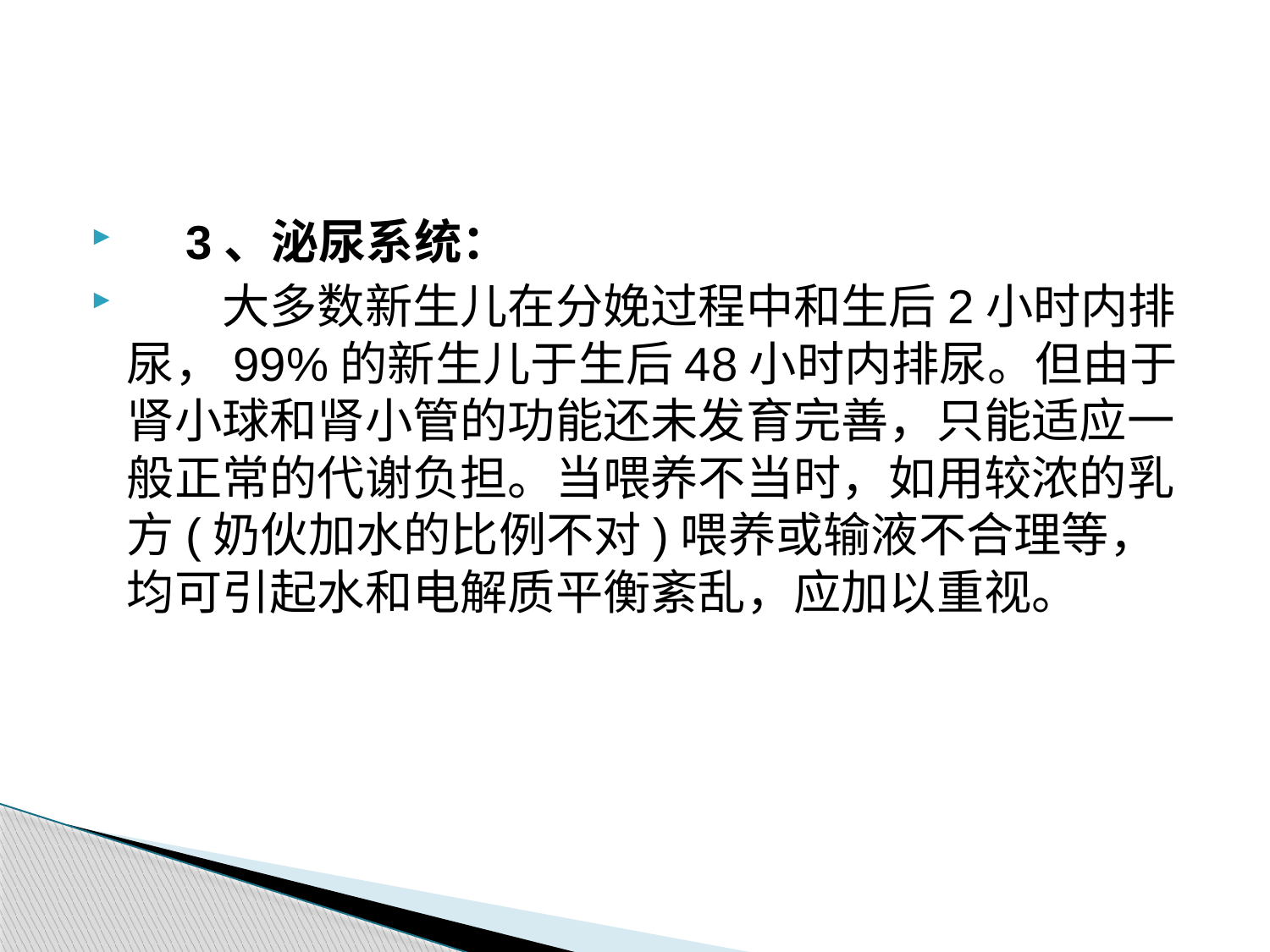

#
　3、泌尿系统：
　　大多数新生儿在分娩过程中和生后2小时内排尿，99%的新生儿于生后48小时内排尿。但由于肾小球和肾小管的功能还未发育完善，只能适应一般正常的代谢负担。当喂养不当时，如用较浓的乳方(奶伙加水的比例不对)喂养或输液不合理等，均可引起水和电解质平衡紊乱，应加以重视。